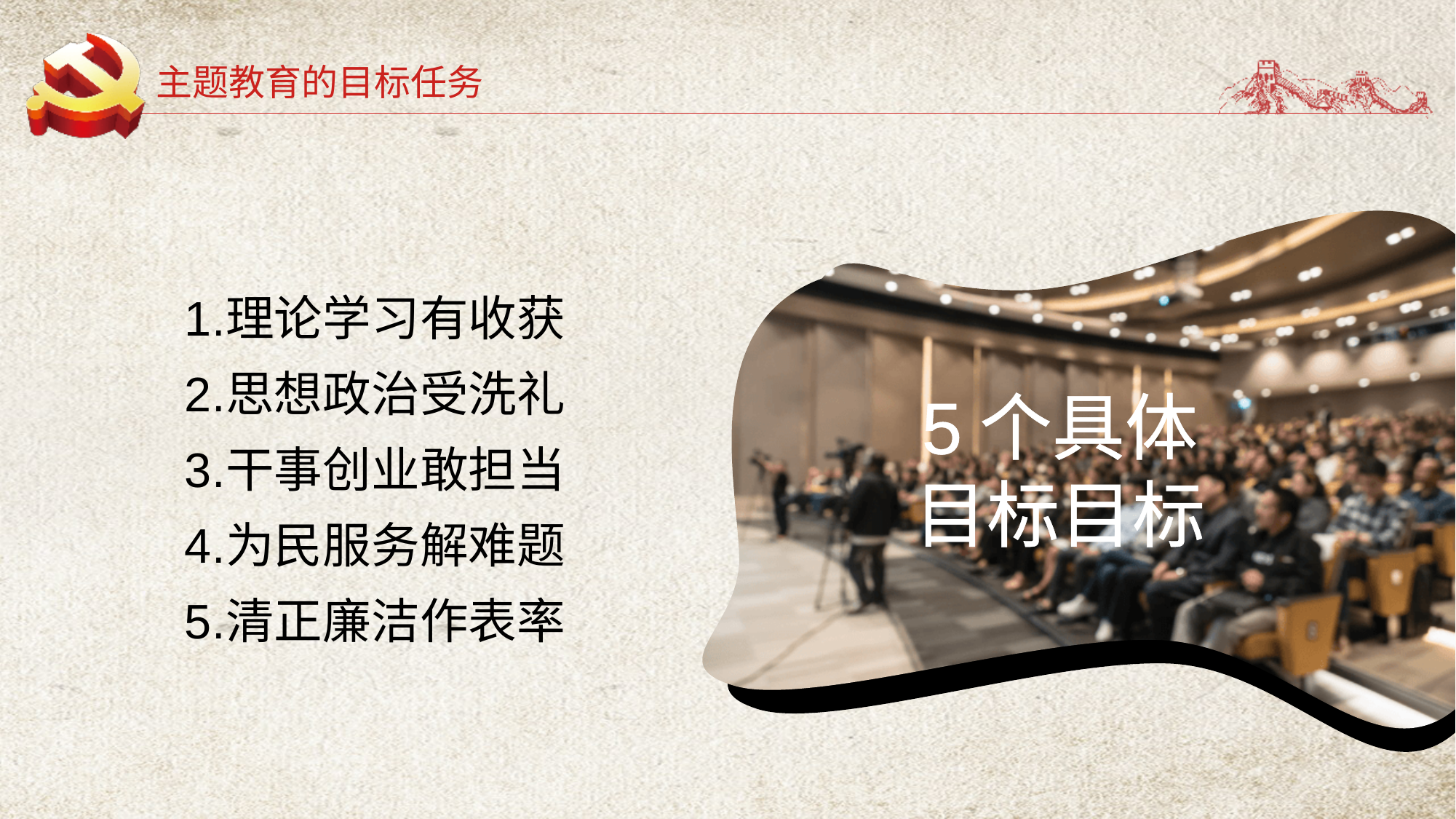

主题教育的目标任务

理论学习有收获
思想政治受洗礼
干事创业敢担当
为民服务解难题
清正廉洁作表率
5个具体
目标目标